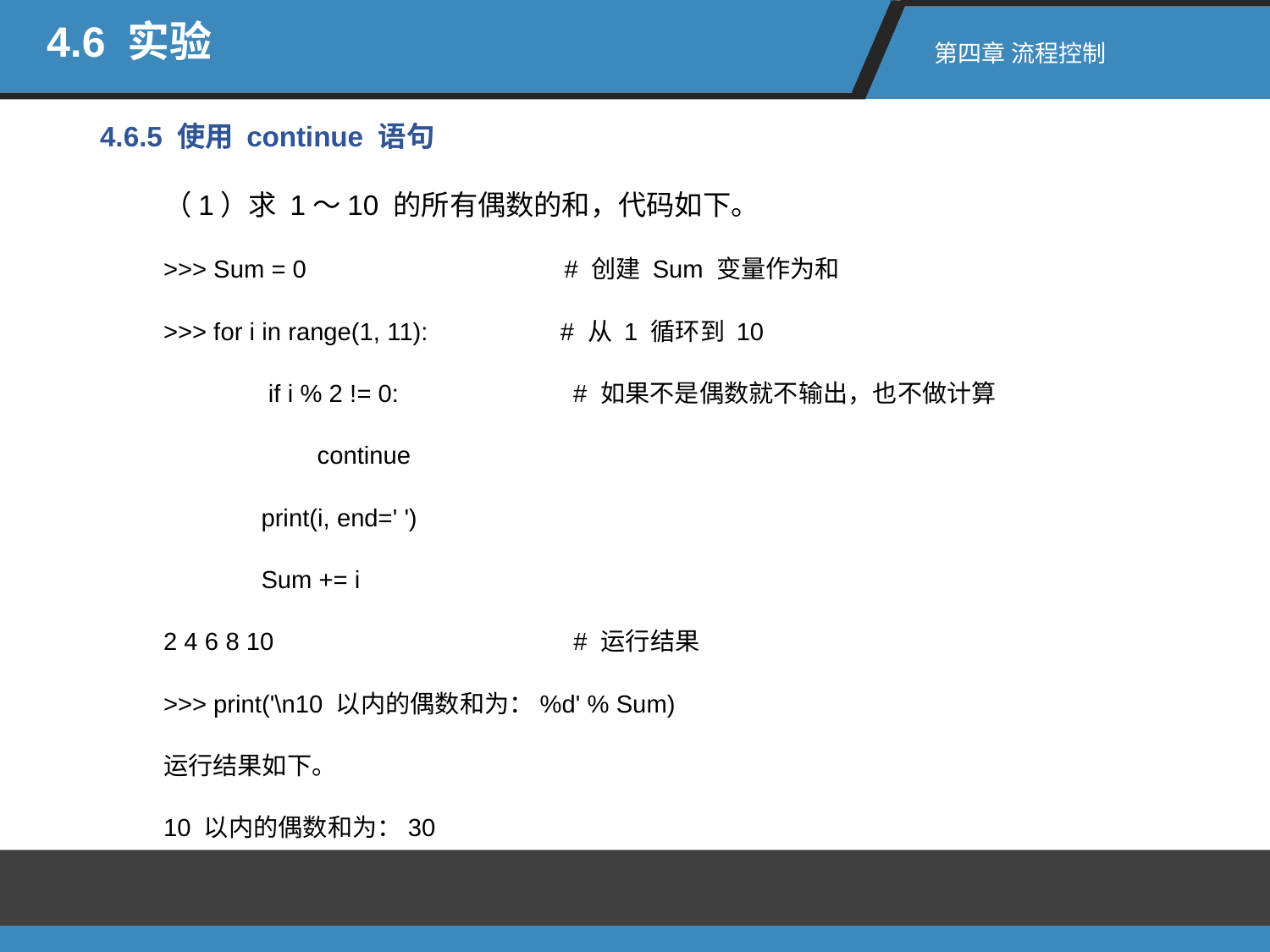

4.6 实验
第四章 流程控制
4.6.5 使用 continue 语句
（1）求 1～10 的所有偶数的和，代码如下。
>>> Sum = 0                                     # 创建 Sum 变量作为和
>>> for i in range(1, 11):                   # 从 1 循环到 10
               if i % 2 != 0:                         # 如果不是偶数就不输出，也不做计算
                      continue
              print(i, end=' ')
              Sum += i
2 4 6 8 10                                           # 运行结果
>>> print('\n10 以内的偶数和为：%d' % Sum)
运行结果如下。
10 以内的偶数和为：30